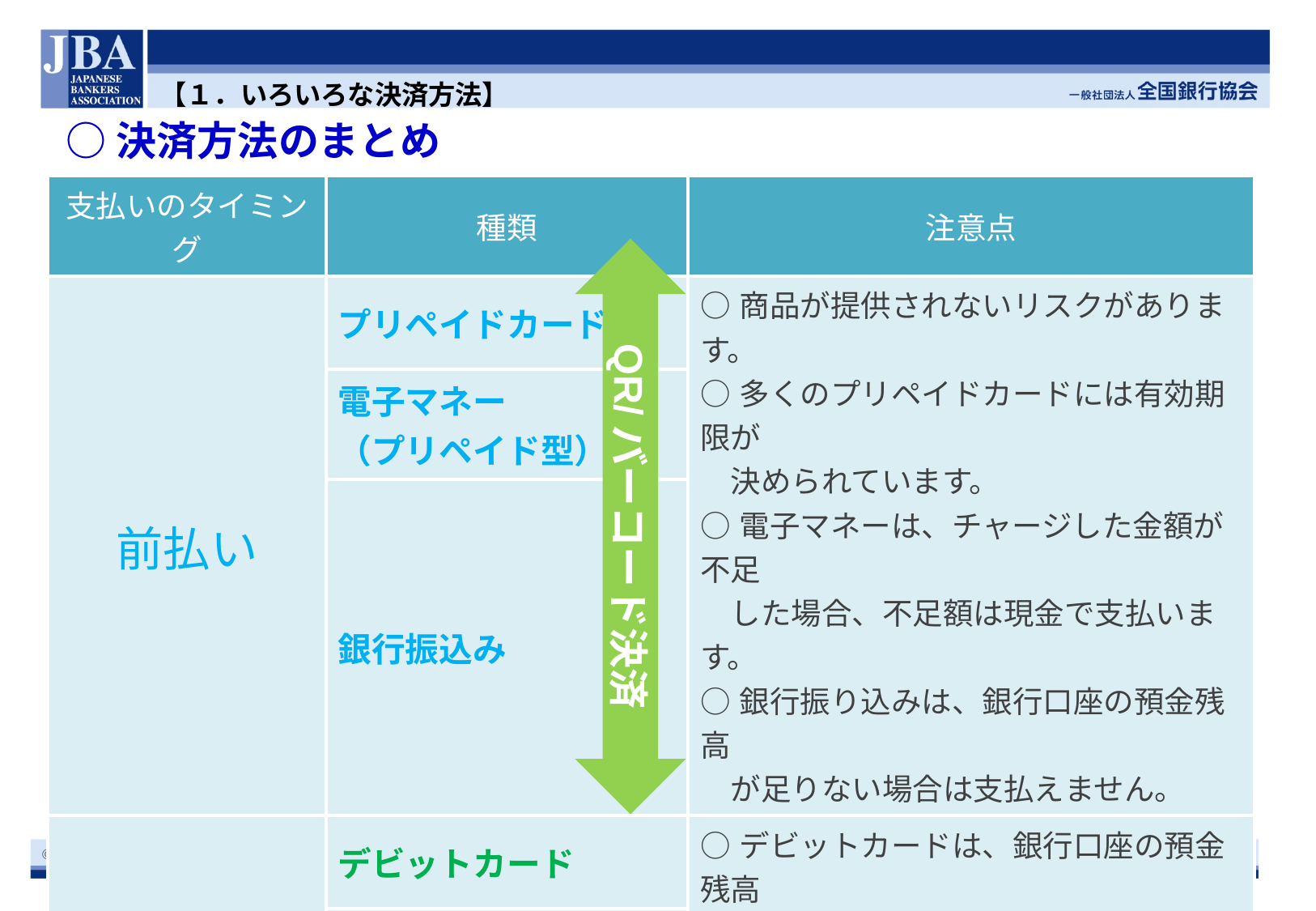

【１．いろいろな決済方法】
○決済方法のまとめ
| 支払いのタイミング | 種類 | 注意点 |
| --- | --- | --- |
| 前払い | プリペイドカード | ○商品が提供されないリスクがあります。 ○多くのプリペイドカードには有効期限が 　決められています。 ○電子マネーは、チャージした金額が不足　 　した場合、不足額は現金で支払います。 ○銀行振り込みは、銀行口座の預金残高 　が足りない場合は支払えません。 |
|  | 電子マネー （プリペイド型） |  |
|  | 銀行振込み |  |
| 同時払い | デビットカード | ○デビットカードは、銀行口座の預金残高 　が不足すると、引き落とし（支払い）がで 　きません。 ○代引きは、代引き額を手元に用意して 　おく必要があります。 |
|  | 代引き |  |
| 後払い | クレジットカード | ○手元にお金がない状態でも使えるため、 　使い過ぎる可能性があります。 |
QR/バーコード決済